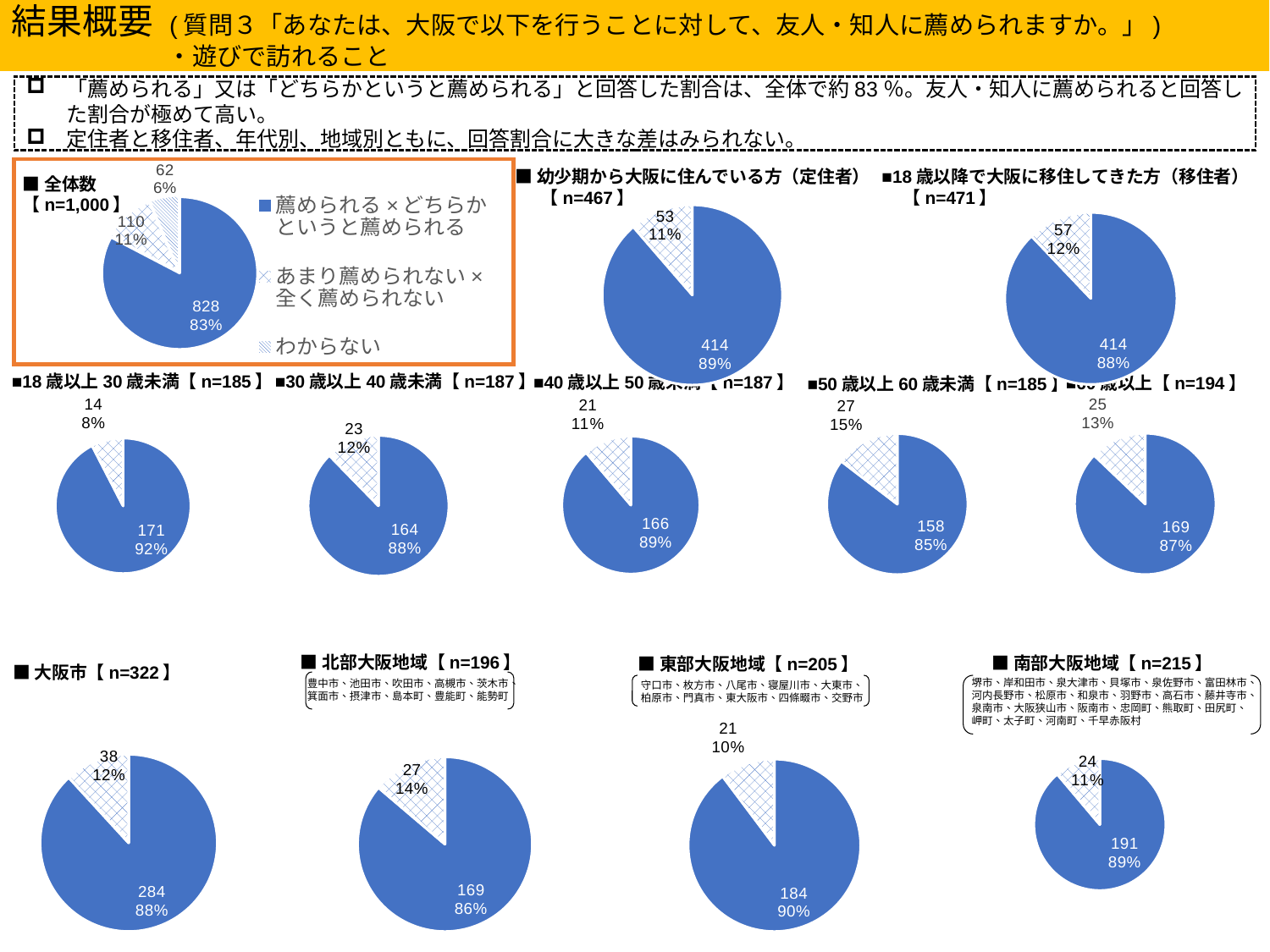

結果概要 (質問３「あなたは、大阪で以下を行うことに対して、友人・知人に薦められますか。」)
　　　　　　　　・遊びで訪れること
「薦められる」又は「どちらかというと薦められる」と回答した割合は、全体で約83％。友人・知人に薦められると回答した割合が極めて高い。
定住者と移住者、年代別、地域別ともに、回答割合に大きな差はみられない。

### Chart

| Category | 遊び |
|---|---|
| 薦められる×どちらかというと薦められる | 828.0 |
| あまり薦められない×全く薦められない | 110.0 |
| わからない | 62.0 |

### Chart

| Category |
|---|

### Chart

| Category | 幼少期から大阪に住んでいる方（定住者） |
|---|---|
| 薦められる×どちらかというと薦められる | 414.0 |
| あまり薦められない×全く薦められない | 53.0 |
■幼少期から大阪に住んでいる方（定住者）
 　【n=467】
■18歳以降で大阪に移住してきた方（移住者）
　 【n=471】
■全体数
【n=1,000】

### Chart

| Category | 18歳以降で大阪に移住してきた方（移住者） |
|---|---|
| 薦められる×どちらかというと薦められる | 414.0 |
| あまり薦められない×全く薦められない | 57.0 |
■30歳以上40歳未満【n=187】
■18歳以上30歳未満【n=185】
■40歳以上50歳未満【n=187】
■60歳以上【n=194】
■50歳以上60歳未満【n=185】

### Chart

| Category | 60歳以上86歳未満 |
|---|---|
| 薦められる×どちらかというと薦められる | 169.0 |
| あまり薦められない×全く薦められない | 25.0 |

### Chart

| Category | 50歳以上60歳未満 |
|---|---|
| 薦められる×どちらかというと薦められる | 158.0 |
| あまり薦められない×全く薦められない | 27.0 |

### Chart

| Category | 18歳以上30歳未満 |
|---|---|
| 薦められる×どちらかというと薦められる | 171.0 |
| あまり薦められない×全く薦められない | 14.0 |

### Chart

| Category | 30歳以上40歳未満 |
|---|---|
| 薦められる×どちらかというと薦められる | 164.0 |
| あまり薦められない×全く薦められない | 23.0 |

### Chart

| Category | 40歳以上50歳未満 |
|---|---|
| 薦められる×どちらかというと薦められる | 166.0 |
| あまり薦められない×全く薦められない | 21.0 |

### Chart

| Category |
|---|
■北部大阪地域【n=196】
■南部大阪地域【n=215】
■東部大阪地域【n=205】
■大阪市【n=322】
堺市、岸和田市、泉大津市、貝塚市、泉佐野市、富田林市、
河内長野市、松原市、和泉市、羽野市、高石市、藤井寺市、
泉南市、大阪狭山市、阪南市、忠岡町、熊取町、田尻町、
岬町、太子町、河南町、千早赤阪村
豊中市、池田市、吹田市、高槻市、茨木市、
箕面市、摂津市、島本町、豊能町、能勢町

守口市、枚方市、八尾市、寝屋川市、大東市、
柏原市、門真市、東大阪市、四條畷市、交野市

### Chart

| Category | 大阪市 |
|---|---|
| 薦められる×どちらかというと薦められる | 284.0 |
| あまり薦められない×全く薦められない | 38.0 |

### Chart

| Category |
|---|

### Chart

| Category | 北部大阪地域 |
|---|---|
| 薦められる×どちらかというと薦められる | 169.0 |
| あまり薦められない×全く薦められない | 27.0 |

### Chart

| Category | 東部大阪地域 |
|---|---|
| 薦められる×どちらかというと薦められる | 184.0 |
| あまり薦められない×全く薦められない | 21.0 |

### Chart

| Category | 南部大阪地域 |
|---|---|
| 薦められる×どちらかというと薦められる | 191.0 |
| あまり薦められない×全く薦められない | 24.0 |